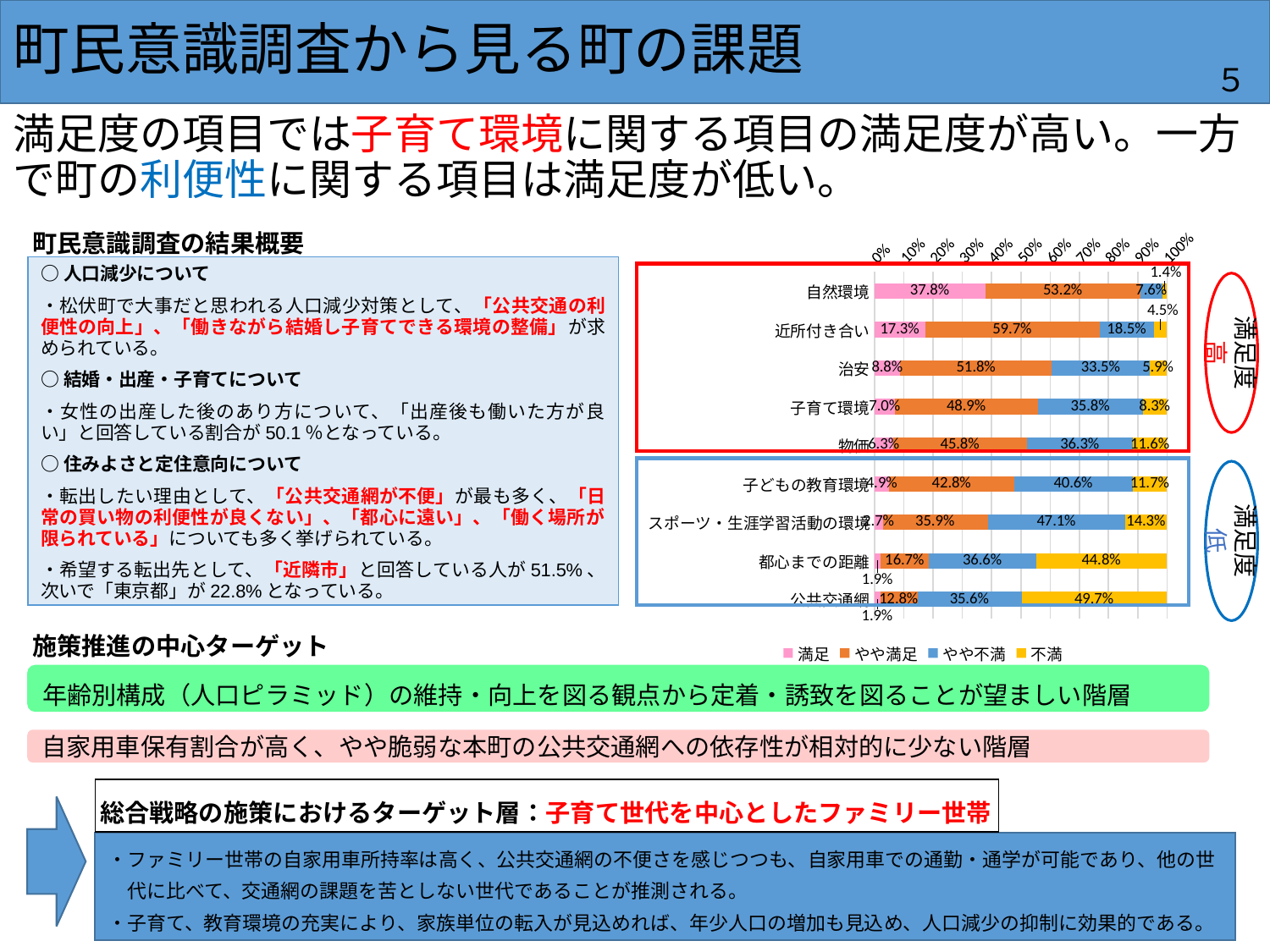

# 町民意識調査から見る町の課題
５
満足度の項目では子育て環境に関する項目の満足度が高い。一方で町の利便性に関する項目は満足度が低い。
町民意識調査の結果概要

### Chart

| Category | 満足 | やや満足 | やや不満 | 不満 |
|---|---|---|---|---|
| 自然環境 | 0.3779385171790238 | 0.5316455696202531 | 0.0759493670886076 | 0.014466546112115735 |
| 近所付き合い | 0.17266187050359713 | 0.5971223021582733 | 0.18525179856115123 | 0.044964028776978415 |
| 治安 | 0.08795411089866156 | 0.5181644359464623 | 0.3346080305927343 | 0.05927342256214149 |
| 子育て環境 | 0.06981132075471702 | 0.48867924528301887 | 0.3584905660377358 | 0.0830188679245283 |
| 物価 | 0.06329113924050633 | 0.45750452079566023 | 0.36347197106690804 | 0.11573236889692586 |
| 子どもの教育環境 | 0.04905660377358491 | 0.4283018867924532 | 0.40566037735849086 | 0.1169811320754717 |
| スポーツ・生涯学習活動の環境 | 0.02734375000000001 | 0.35937500000000017 | 0.470703125 | 0.142578125 |
| 都心までの距離 | 0.019157088122605363 | 0.16666666666666666 | 0.36590038314176276 | 0.4482758620689655 |
| 公共交通網 | 0.019047619047619063 | 0.12761904761904763 | 0.35619047619047634 | 0.4971428571428575 |
○人口減少について
・松伏町で大事だと思われる人口減少対策として、「公共交通の利便性の向上」、「働きながら結婚し子育てできる環境の整備」が求められている。
○結婚・出産・子育てについて
・女性の出産した後のあり方について、「出産後も働いた方が良い」と回答している割合が50.1％となっている。
○住みよさと定住意向について
・転出したい理由として、「公共交通網が不便」が最も多く、「日常の買い物の利便性が良くない」、「都心に遠い」、「働く場所が限られている」についても多く挙げられている。
・希望する転出先として、「近隣市」と回答している人が51.5%、次いで「東京都」が22.8%となっている。
満足度高
満足度低
施策推進の中心ターゲット
年齢別構成（人口ピラミッド）の維持・向上を図る観点から定着・誘致を図ることが望ましい階層
自家用車保有割合が高く、やや脆弱な本町の公共交通網への依存性が相対的に少ない階層
総合戦略の施策におけるターゲット層：子育て世代を中心としたファミリー世帯

・ファミリー世帯の自家用車所持率は高く、公共交通網の不便さを感じつつも、自家用車での通勤・通学が可能であり、他の世
　代に比べて、交通網の課題を苦としない世代であることが推測される。
・子育て、教育環境の充実により、家族単位の転入が見込めれば、年少人口の増加も見込め、人口減少の抑制に効果的である。